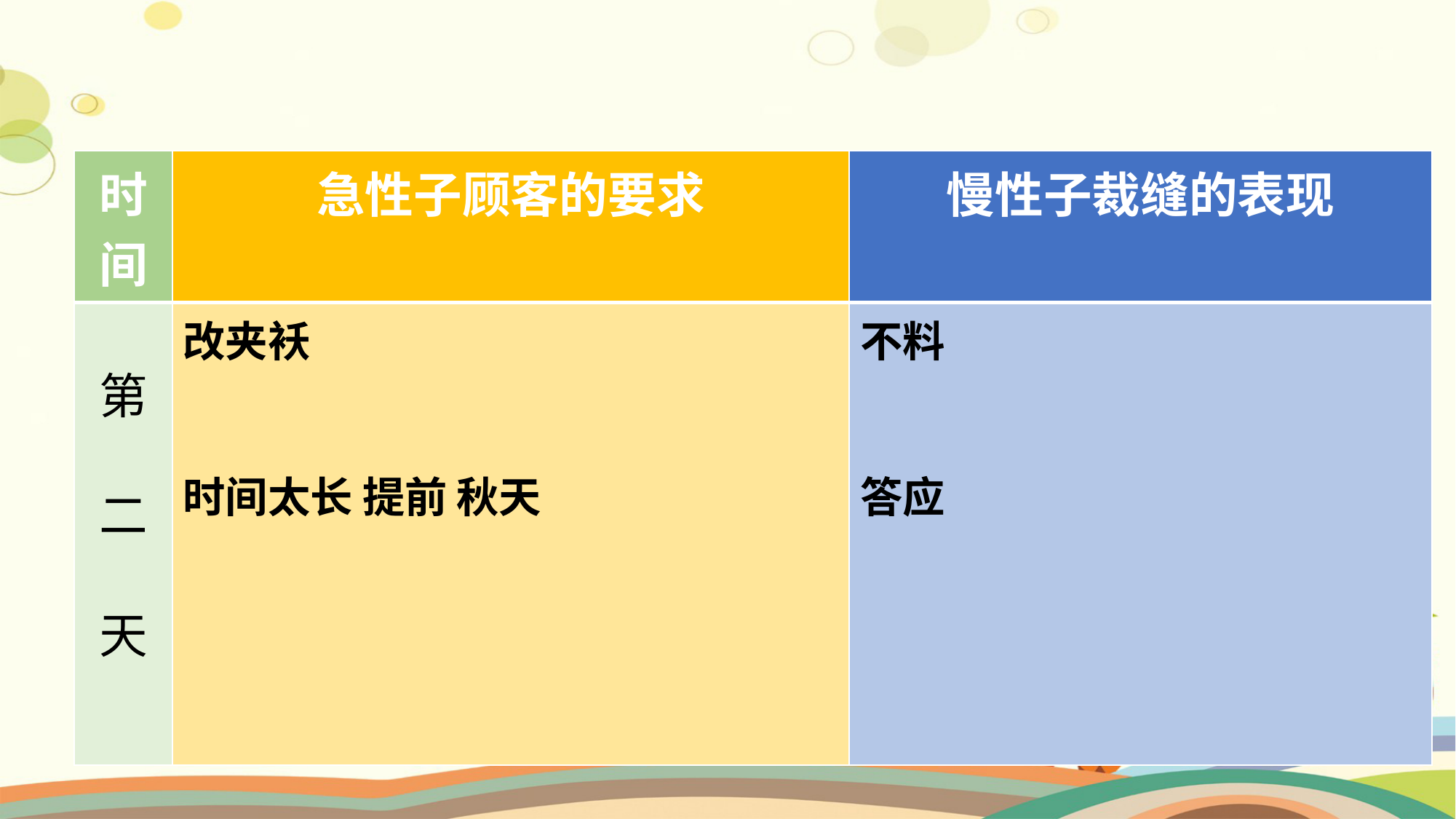

| 时间 | 急性子顾客的要求 | 慢性子裁缝的表现 |
| --- | --- | --- |
| 第二天 | 改夹袄 时间太长 提前 秋天 | 不料 答应 |